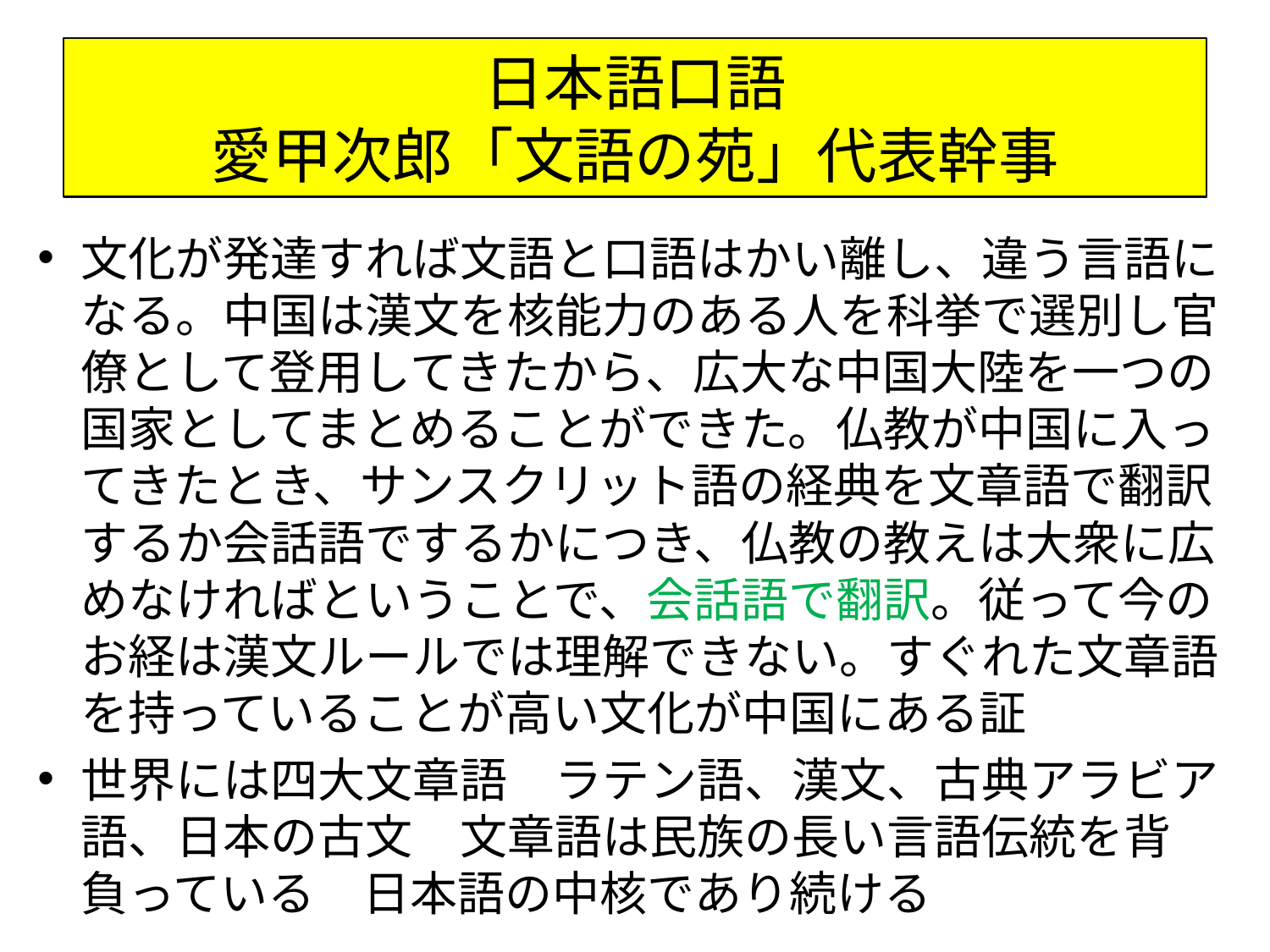

# 日本語口語 愛甲次郎「文語の苑」代表幹事
文化が発達すれば文語と口語はかい離し、違う言語になる。中国は漢文を核能力のある人を科挙で選別し官僚として登用してきたから、広大な中国大陸を一つの国家としてまとめることができた。仏教が中国に入ってきたとき、サンスクリット語の経典を文章語で翻訳するか会話語でするかにつき、仏教の教えは大衆に広めなければということで、会話語で翻訳。従って今のお経は漢文ルールでは理解できない。すぐれた文章語を持っていることが高い文化が中国にある証
世界には四大文章語　ラテン語、漢文、古典アラビア語、日本の古文　文章語は民族の長い言語伝統を背負っている　日本語の中核であり続ける